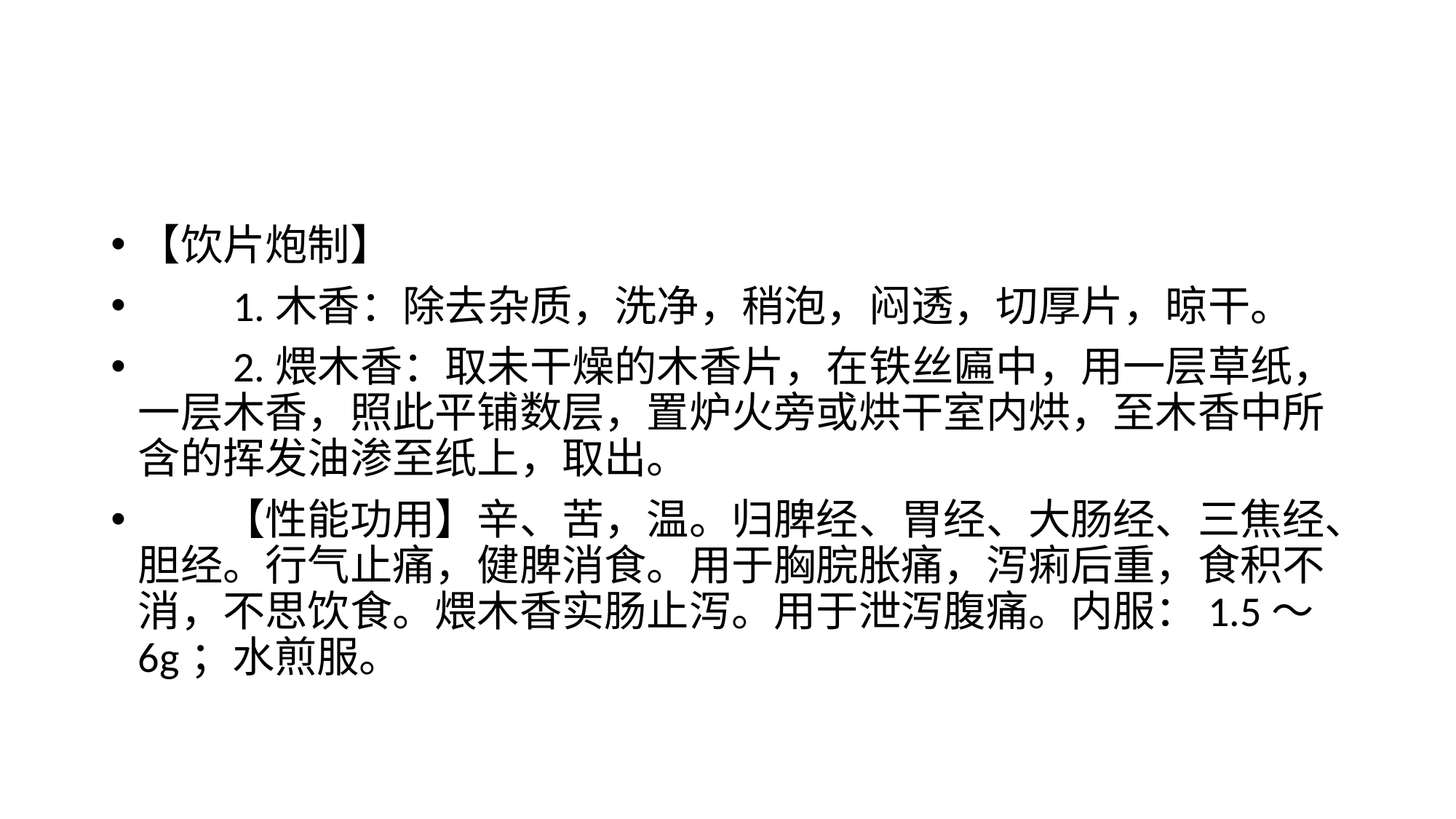

#
【饮片炮制】
　　1.木香：除去杂质，洗净，稍泡，闷透，切厚片，晾干。
　　2.煨木香：取未干燥的木香片，在铁丝匾中，用一层草纸，一层木香，照此平铺数层，置炉火旁或烘干室内烘，至木香中所含的挥发油渗至纸上，取出。
　　【性能功用】辛、苦，温。归脾经、胃经、大肠经、三焦经、胆经。行气止痛，健脾消食。用于胸脘胀痛，泻痢后重，食积不消，不思饮食。煨木香实肠止泻。用于泄泻腹痛。内服：1.5～6g；水煎服。